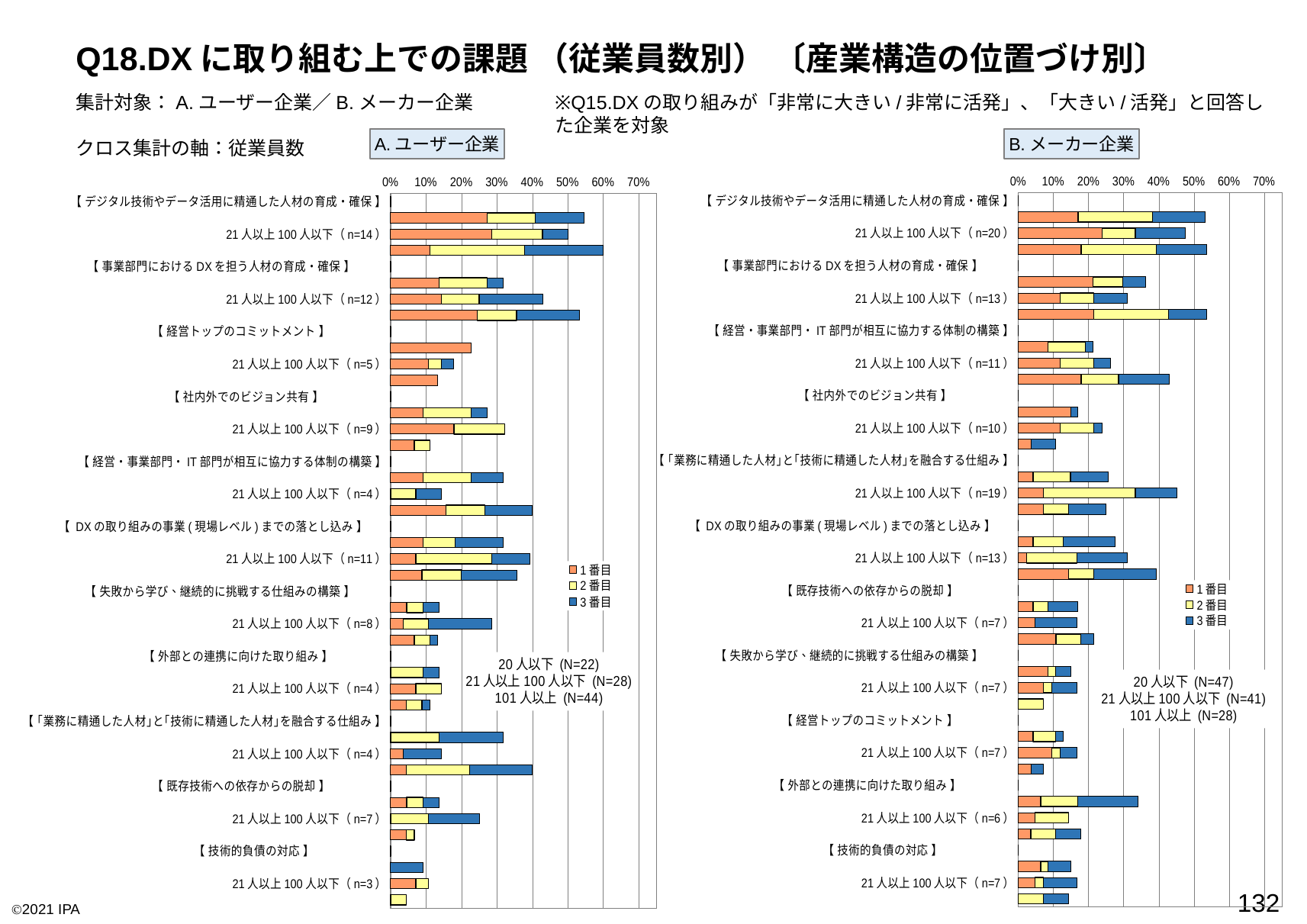

Q18.DXに取り組む上での課題 （従業員数別） 〔産業構造の位置づけ別〕
集計対象：A.ユーザー企業／B.メーカー企業
クロス集計の軸：従業員数
※Q15.DXの取り組みが「非常に大きい/非常に活発」、「大きい/活発」と回答した企業を対象
A.ユーザー企業
B.メーカー企業

### Chart:

| Category | 1番目 | 2番目 | 3番目 |
|---|---|---|---|
| 【 デジタル技術やデータ活用に精通した人材の育成・確保 】 | 0.0 | 0.0 | 0.0 |
| 20人以下（n=12） | 0.2727272727272727 | 0.13636363636363635 | 0.13636363636363635 |
| 21人以上100人以下（n=14） | 0.2857142857142857 | 0.14285714285714285 | 0.07142857142857142 |
| 101人以上（n=27） | 0.1111111111111111 | 0.26666666666666666 | 0.2222222222222222 |
| 【 事業部門におけるDXを担う人材の育成・確保 】           | 0.0 | 0.0 | 0.0 |
| 20人以下（n=7） | 0.13636363636363635 | 0.13636363636363635 | 0.045454545454545456 |
| 21人以上100人以下（n=12） | 0.14285714285714285 | 0.10714285714285714 | 0.17857142857142858 |
| 101人以上（n=24） | 0.24444444444444444 | 0.1111111111111111 | 0.17777777777777778 |
| 【 経営トップのコミットメント 】                   | 0.0 | 0.0 | 0.0 |
| 20人以下（n=5） | 0.22727272727272727 | 0.0 | 0.0 |
| 21人以上100人以下（n=5） | 0.10714285714285714 | 0.03571428571428571 | 0.03571428571428571 |
| 101人以上（n=6） | 0.13333333333333333 | 0.0 | 0.0 |
| 【 社内外でのビジョン共有 】                     | 0.0 | 0.0 | 0.0 |
| 20人以下（n=6） | 0.09090909090909091 | 0.13636363636363635 | 0.045454545454545456 |
| 21人以上100人以下（n=9） | 0.17857142857142858 | 0.14285714285714285 | 0.0 |
| 101人以上（n=5） | 0.06666666666666667 | 0.044444444444444446 | 0.0 |
| 【 経営・事業部門・IT部門が相互に協力する体制の構築 】 | 0.0 | 0.0 | 0.0 |
| 20人以下（n=7） | 0.09090909090909091 | 0.13636363636363635 | 0.09090909090909091 |
| 21人以上100人以下（n=4） | 0.0 | 0.07142857142857142 | 0.07142857142857142 |
| 101人以上（n=18） | 0.15555555555555556 | 0.1111111111111111 | 0.13333333333333333 |
| 【 DXの取り組みの事業(現場レベル)までの落とし込み 】       | 0.0 | 0.0 | 0.0 |
| 20人以下（n=7） | 0.09090909090909091 | 0.09090909090909091 | 0.13636363636363635 |
| 21人以上100人以下（n=11） | 0.07142857142857142 | 0.21428571428571427 | 0.10714285714285714 |
| 101人以上（n=16） | 0.08888888888888889 | 0.1111111111111111 | 0.15555555555555556 |
| 【 失敗から学び、継続的に挑戦する仕組みの構築 】           | 0.0 | 0.0 | 0.0 |
| 20人以下（n=3） | 0.045454545454545456 | 0.045454545454545456 | 0.045454545454545456 |
| 21人以上100人以下（n=8） | 0.03571428571428571 | 0.07142857142857142 | 0.17857142857142858 |
| 101人以上（n=6） | 0.06666666666666667 | 0.044444444444444446 | 0.022222222222222223 |
| 【 外部との連携に向けた取り組み 】                  | 0.0 | 0.0 | 0.0 |
| 20人以下（n=3） | 0.0 | 0.09090909090909091 | 0.045454545454545456 |
| 21人以上100人以下（n=4） | 0.07142857142857142 | 0.07142857142857142 | 0.0 |
| 101人以上（n=5） | 0.044444444444444446 | 0.044444444444444446 | 0.022222222222222223 |
| 【 ｢業務に精通した人材｣と｢技術に精通した人材｣を融合する仕組み 】 | 0.0 | 0.0 | 0.0 |
| 20人以下（n=7） | 0.0 | 0.13636363636363635 | 0.18181818181818182 |
| 21人以上100人以下（n=4） | 0.03571428571428571 | 0.0 | 0.10714285714285714 |
| 101人以上（n=18） | 0.044444444444444446 | 0.17777777777777778 | 0.17777777777777778 |
| 【 既存技術への依存からの脱却 】                   | 0.0 | 0.0 | 0.0 |
| 20人以下（n=3） | 0.045454545454545456 | 0.045454545454545456 | 0.045454545454545456 |
| 21人以上100人以下（n=7） | 0.0 | 0.10714285714285714 | 0.14285714285714285 |
| 101人以上（n=3） | 0.044444444444444446 | 0.022222222222222223 | 0.0 |
| 【 技術的負債の対応 】                        | 0.0 | 0.0 | 0.0 |
| 20人以下（n=2） | 0.0 | 0.0 | 0.09090909090909091 |
| 21人以上100人以下（n=3） | 0.07142857142857142 | 0.03571428571428571 | 0.0 |
| 101人以上（n=2） | 0.0 | 0.044444444444444446 | 0.0 |

### Chart:

| Category | 1番目 | 2番目 | 3番目 |
|---|---|---|---|
| 【 デジタル技術やデータ活用に精通した人材の育成・確保 】 | 0.0 | 0.0 | 0.0 |
| 20人以下（n=25） | 0.1702127659574468 | 0.2127659574468085 | 0.14893617021276595 |
| 21人以上100人以下（n=20） | 0.23809523809523808 | 0.09523809523809523 | 0.14285714285714285 |
| 101人以上（n=15） | 0.17857142857142858 | 0.21428571428571427 | 0.14285714285714285 |
| 【 事業部門におけるDXを担う人材の育成・確保 】           | 0.0 | 0.0 | 0.0 |
| 20人以下（n=17） | 0.2127659574468085 | 0.0851063829787234 | 0.06382978723404255 |
| 21人以上100人以下（n=13） | 0.11904761904761904 | 0.09523809523809523 | 0.09523809523809523 |
| 101人以上（n=15） | 0.21428571428571427 | 0.21428571428571427 | 0.10714285714285714 |
| 【 経営・事業部門・IT部門が相互に協力する体制の構築 】 | 0.0 | 0.0 | 0.0 |
| 20人以下（n=10） | 0.0851063829787234 | 0.10638297872340426 | 0.02127659574468085 |
| 21人以上100人以下（n=11） | 0.11904761904761904 | 0.09523809523809523 | 0.047619047619047616 |
| 101人以上（n=12） | 0.17857142857142858 | 0.10714285714285714 | 0.14285714285714285 |
| 【 社内外でのビジョン共有 】                     | 0.0 | 0.0 | 0.0 |
| 20人以下（n=8） | 0.14893617021276595 | 0.0 | 0.02127659574468085 |
| 21人以上100人以下（n=10） | 0.11904761904761904 | 0.09523809523809523 | 0.023809523809523808 |
| 101人以上（n=3） | 0.03571428571428571 | 0.0 | 0.07142857142857142 |
| 【 ｢業務に精通した人材｣と｢技術に精通した人材｣を融合する仕組み 】 | 0.0 | 0.0 | 0.0 |
| 20人以下（n=12） | 0.0425531914893617 | 0.10638297872340426 | 0.10638297872340426 |
| 21人以上100人以下（n=19） | 0.07142857142857142 | 0.2619047619047619 | 0.11904761904761904 |
| 101人以上（n=7） | 0.07142857142857142 | 0.07142857142857142 | 0.10714285714285714 |
| 【 DXの取り組みの事業(現場レベル)までの落とし込み 】       | 0.0 | 0.0 | 0.0 |
| 20人以下（n=13） | 0.0425531914893617 | 0.0851063829787234 | 0.14893617021276595 |
| 21人以上100人以下（n=13） | 0.023809523809523808 | 0.14285714285714285 | 0.14285714285714285 |
| 101人以上（n=11） | 0.14285714285714285 | 0.07142857142857142 | 0.17857142857142858 |
| 【 既存技術への依存からの脱却 】                   | 0.0 | 0.0 | 0.0 |
| 20人以下（n=8） | 0.0425531914893617 | 0.0425531914893617 | 0.0851063829787234 |
| 21人以上100人以下（n=7） | 0.047619047619047616 | 0.0 | 0.11904761904761904 |
| 101人以上（n=6） | 0.10714285714285714 | 0.07142857142857142 | 0.03571428571428571 |
| 【 失敗から学び、継続的に挑戦する仕組みの構築 】           | 0.0 | 0.0 | 0.0 |
| 20人以下（n=7） | 0.0851063829787234 | 0.02127659574468085 | 0.0425531914893617 |
| 21人以上100人以下（n=7） | 0.07142857142857142 | 0.023809523809523808 | 0.07142857142857142 |
| 101人以上（n=2） | 0.0 | 0.07142857142857142 | 0.0 |
| 【 経営トップのコミットメント 】                   | 0.0 | 0.0 | 0.0 |
| 20人以下（n=6） | 0.0425531914893617 | 0.06382978723404255 | 0.02127659574468085 |
| 21人以上100人以下（n=7） | 0.09523809523809523 | 0.023809523809523808 | 0.047619047619047616 |
| 101人以上（n=2） | 0.03571428571428571 | 0.0 | 0.03571428571428571 |
| 【 外部との連携に向けた取り組み 】                  | 0.0 | 0.0 | 0.0 |
| 20人以下（n=16） | 0.06382978723404255 | 0.10638297872340426 | 0.1702127659574468 |
| 21人以上100人以下（n=6） | 0.047619047619047616 | 0.09523809523809523 | 0.0 |
| 101人以上（n=5） | 0.03571428571428571 | 0.07142857142857142 | 0.07142857142857142 |
| 【 技術的負債の対応 】                        | 0.0 | 0.0 | 0.0 |
| 20人以下（n=7） | 0.06382978723404255 | 0.02127659574468085 | 0.06382978723404255 |
| 21人以上100人以下（n=7） | 0.047619047619047616 | 0.023809523809523808 | 0.09523809523809523 |
| 101人以上（n=4） | 0.0 | 0.07142857142857142 | 0.07142857142857142 |